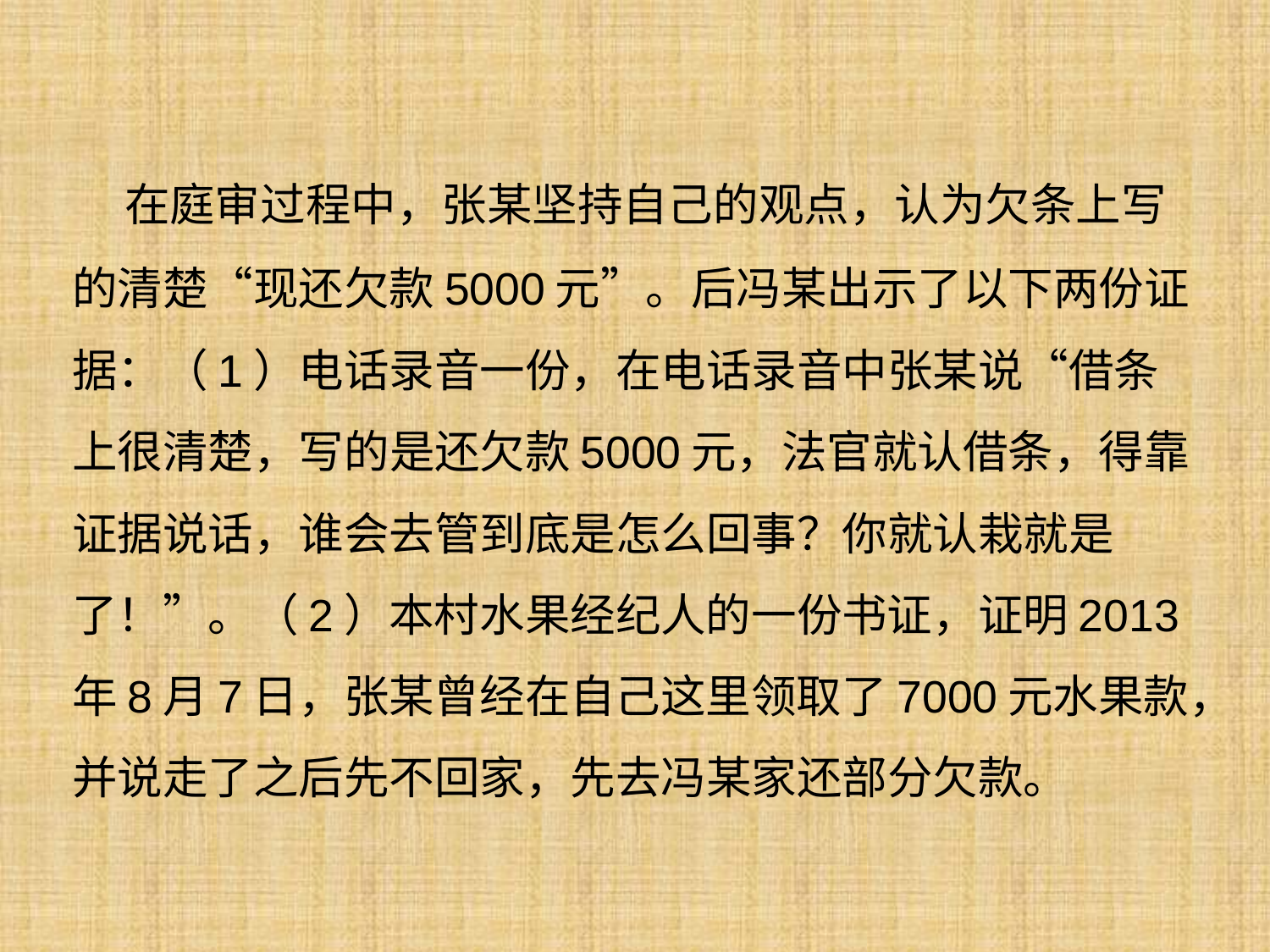

# 在庭审过程中，张某坚持自己的观点，认为欠条上写的清楚“现还欠款5000元”。后冯某出示了以下两份证据：（1）电话录音一份，在电话录音中张某说“借条上很清楚，写的是还欠款5000元，法官就认借条，得靠证据说话，谁会去管到底是怎么回事？你就认栽就是了！”。（2）本村水果经纪人的一份书证，证明2013年8月7日，张某曾经在自己这里领取了7000元水果款，并说走了之后先不回家，先去冯某家还部分欠款。